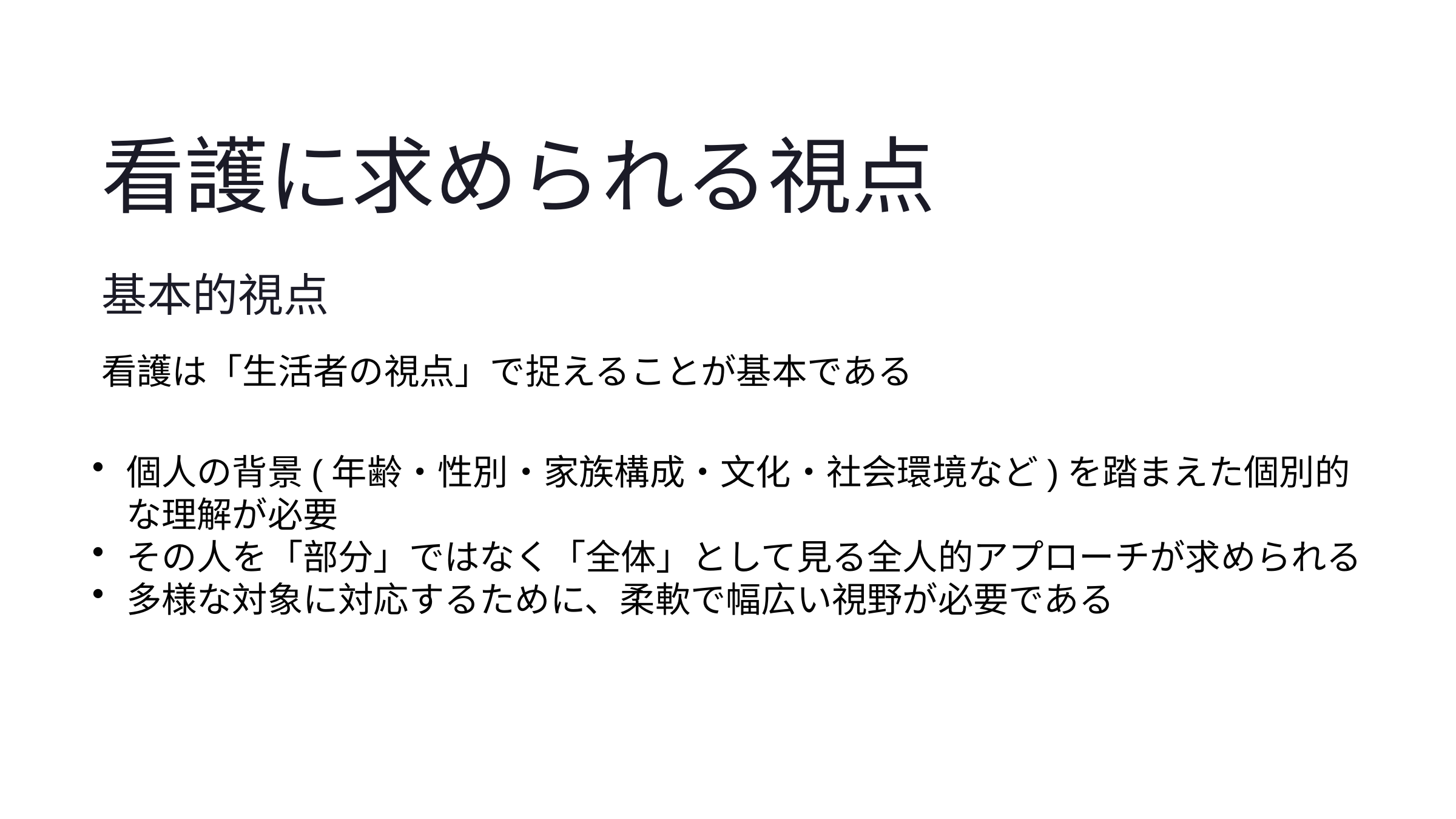

看護に求められる視点
基本的視点
看護は「生活者の視点」で捉えることが基本である
個人の背景(年齢・性別・家族構成・文化・社会環境など)を踏まえた個別的な理解が必要
その人を「部分」ではなく「全体」として見る全人的アプローチが求められる
多様な対象に対応するために、柔軟で幅広い視野が必要である